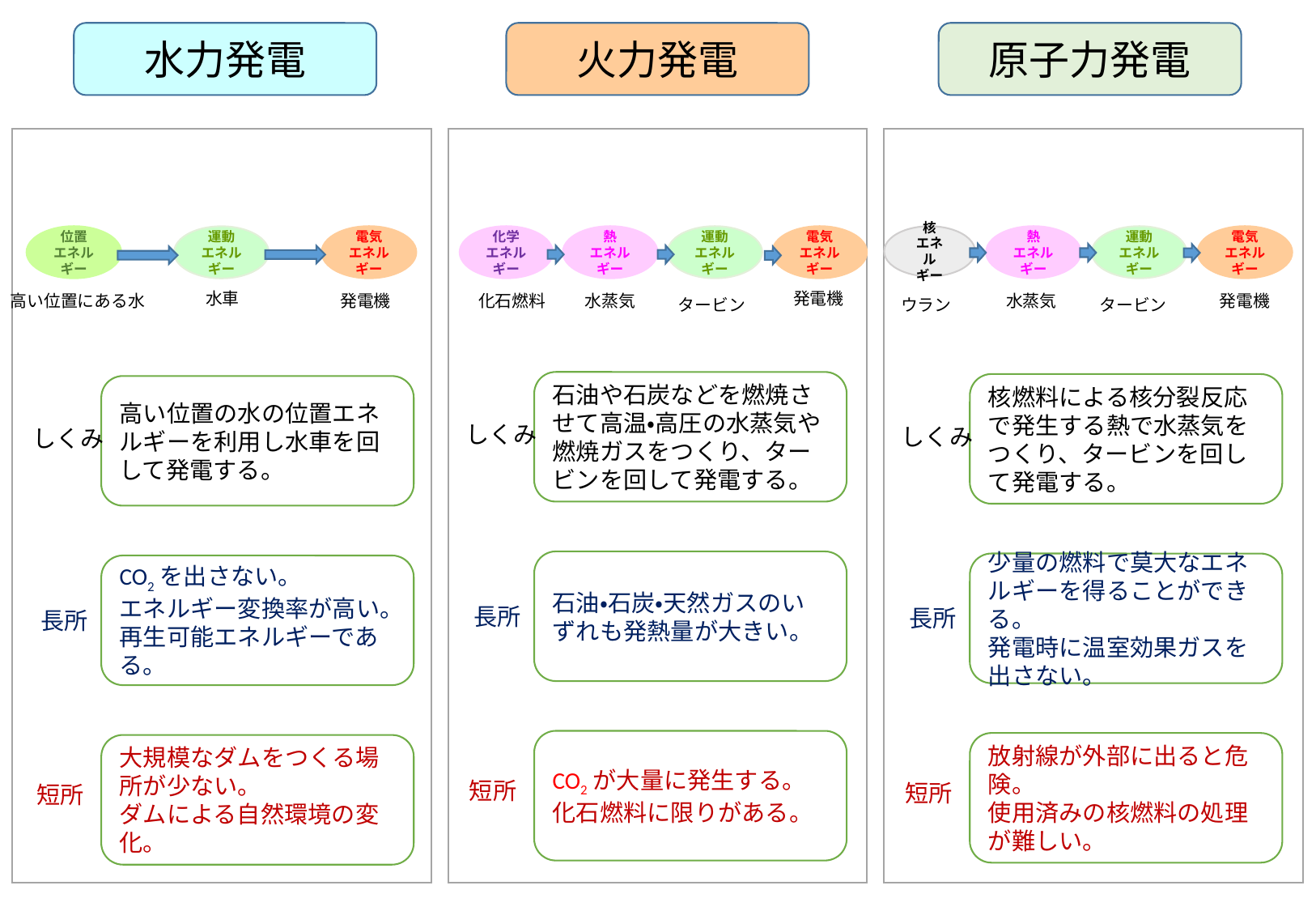

水力発電
火力発電
原子力発電

熱
エネルギー
運動
エネルギー
電気
エネルギー
核
エネルギー
電気
エネルギー
位置
エネルギー
電気
エネルギー
化学
エネルギー
熱
エネルギー
運動
エネルギー
運動
エネルギー

水車
発電機
化石燃料
水蒸気
水蒸気
発電機
高い位置にある水
発電機
ウラン
タービン
タービン
石油や石炭などを燃焼させて高温・高圧の水蒸気や燃焼ガスをつくり、タービンを回して発電する。
核燃料による核分裂反応で発生する熱で水蒸気をつくり、タービンを回して発電する。
高い位置の水の位置エネルギーを利用し水車を回して発電する。
しくみ
しくみ
しくみ
石油・石炭・天然ガスのいずれも発熱量が大きい。
少量の燃料で莫大なエネルギーを得ることができる。
発電時に温室効果ガスを出さない。
CO2を出さない。
エネルギー変換率が高い。
再生可能エネルギーである。
長所
長所
長所
CO2が大量に発生する。
化石燃料に限りがある。
放射線が外部に出ると危険。
使用済みの核燃料の処理が難しい。
大規模なダムをつくる場所が少ない。
ダムによる自然環境の変化。
短所
短所
短所